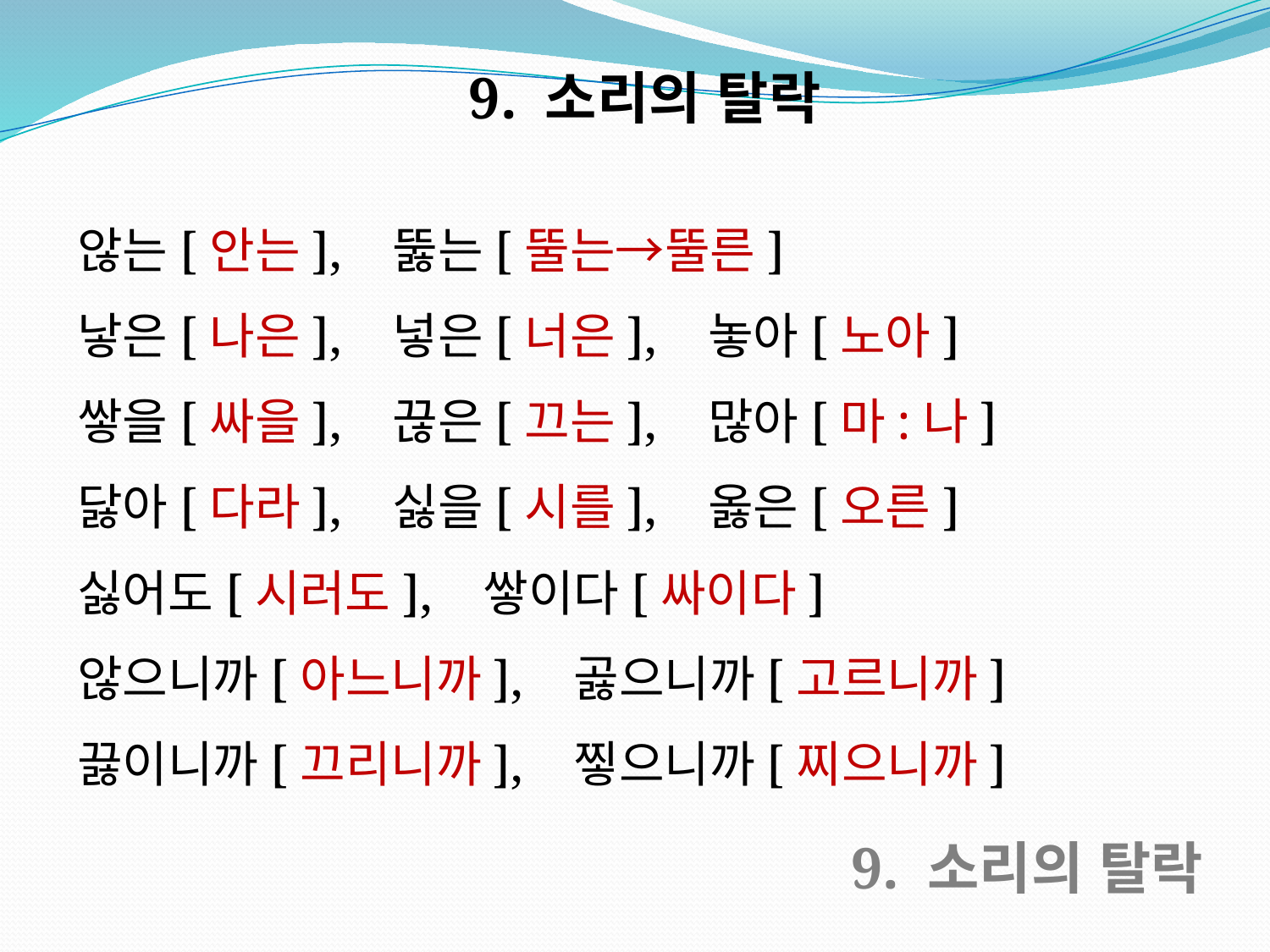

9. 소리의 탈락
않는[안는],   뚫는[뚤는→뚤른]
낳은[나은],   넣은[너은],   놓아[노아]
쌓을[싸을],   끊은[끄는],   많아[마:나]
닳아[다라],   싫을[시를],   옳은[오른]
싫어도[시러도],   쌓이다[싸이다]
않으니까[아느니까],   곯으니까[고르니까]
끓이니까[끄리니까],   찧으니까[찌으니까]

9. 소리의 탈락